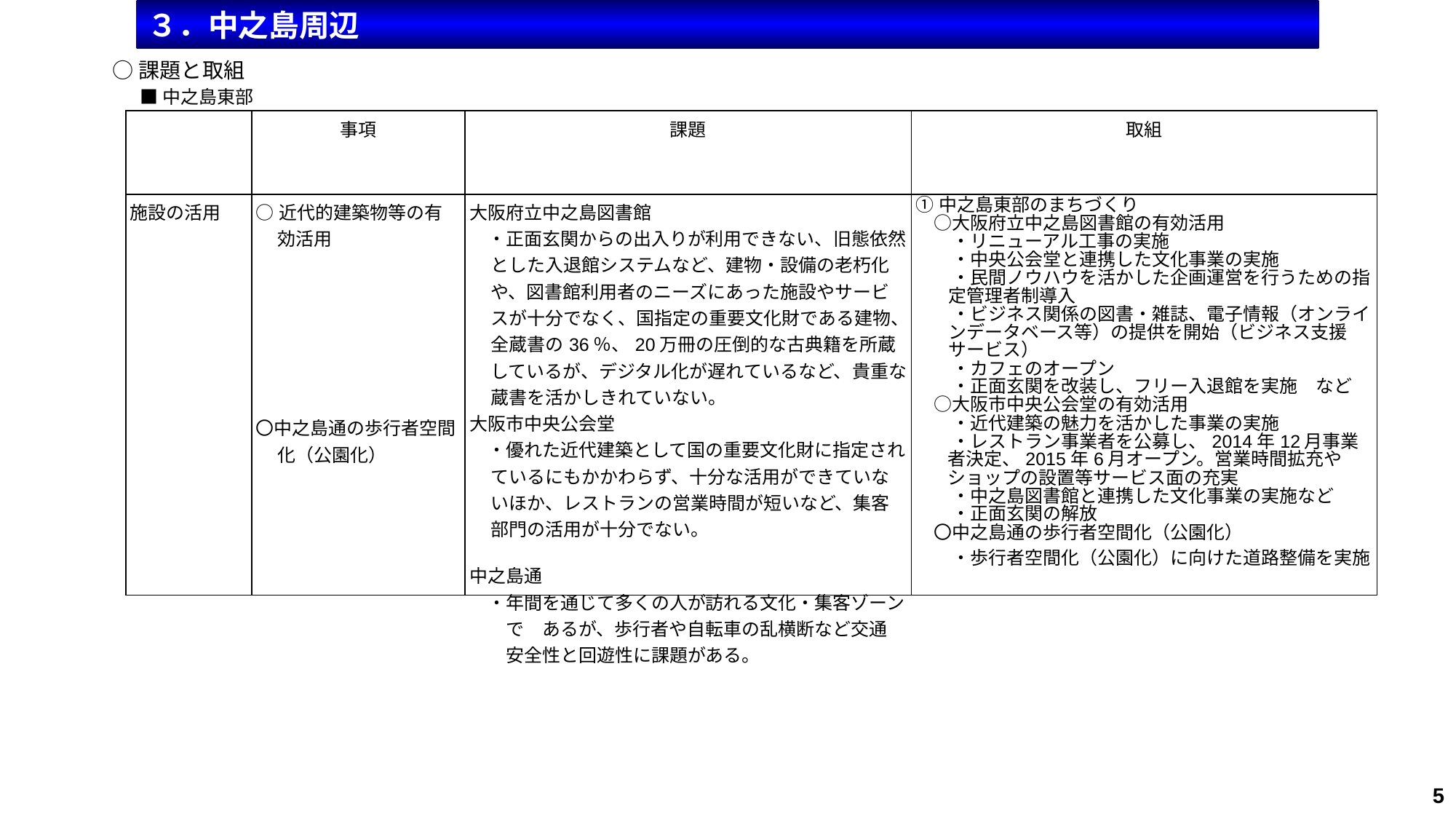

３．中之島周辺
○課題と取組

■中之島東部
|  | 事項 | 課題 | 取組 |
| --- | --- | --- | --- |
| 施設の活用 | ○近代的建築物等の有効活用 〇中之島通の歩行者空間化（公園化） | 大阪府立中之島図書館 　・正面玄関からの出入りが利用できない、旧態依然とした入退館システムなど、建物・設備の老朽化や、図書館利用者のニーズにあった施設やサービスが十分でなく、国指定の重要文化財である建物、全蔵書の36％、20万冊の圧倒的な古典籍を所蔵しているが、デジタル化が遅れているなど、貴重な蔵書を活かしきれていない。 大阪市中央公会堂 　・優れた近代建築として国の重要文化財に指定されているにもかかわらず、十分な活用ができていないほか、レストランの営業時間が短いなど、集客部門の活用が十分でない。 中之島通 　・年間を通じて多くの人が訪れる文化・集客ゾーン 　　で　あるが、歩行者や自転車の乱横断など交通 　　安全性と回遊性に課題がある。 | ①中之島東部のまちづくり 　○大阪府立中之島図書館の有効活用 　　・リニューアル工事の実施 　　・中央公会堂と連携した文化事業の実施 　　・民間ノウハウを活かした企画運営を行うための指定管理者制導入 　　・ビジネス関係の図書・雑誌、電子情報（オンラインデータベース等）の提供を開始（ビジネス支援サービス） 　　・カフェのオープン 　　・正面玄関を改装し、フリー入退館を実施　など 　○大阪市中央公会堂の有効活用 　　・近代建築の魅力を活かした事業の実施 　　・レストラン事業者を公募し、2014年12月事業者決定、2015年6月オープン。営業時間拡充やショップの設置等サービス面の充実 　　・中之島図書館と連携した文化事業の実施など 　　・正面玄関の解放 　〇中之島通の歩行者空間化（公園化） 　　・歩行者空間化（公園化）に向けた道路整備を実施 |
5